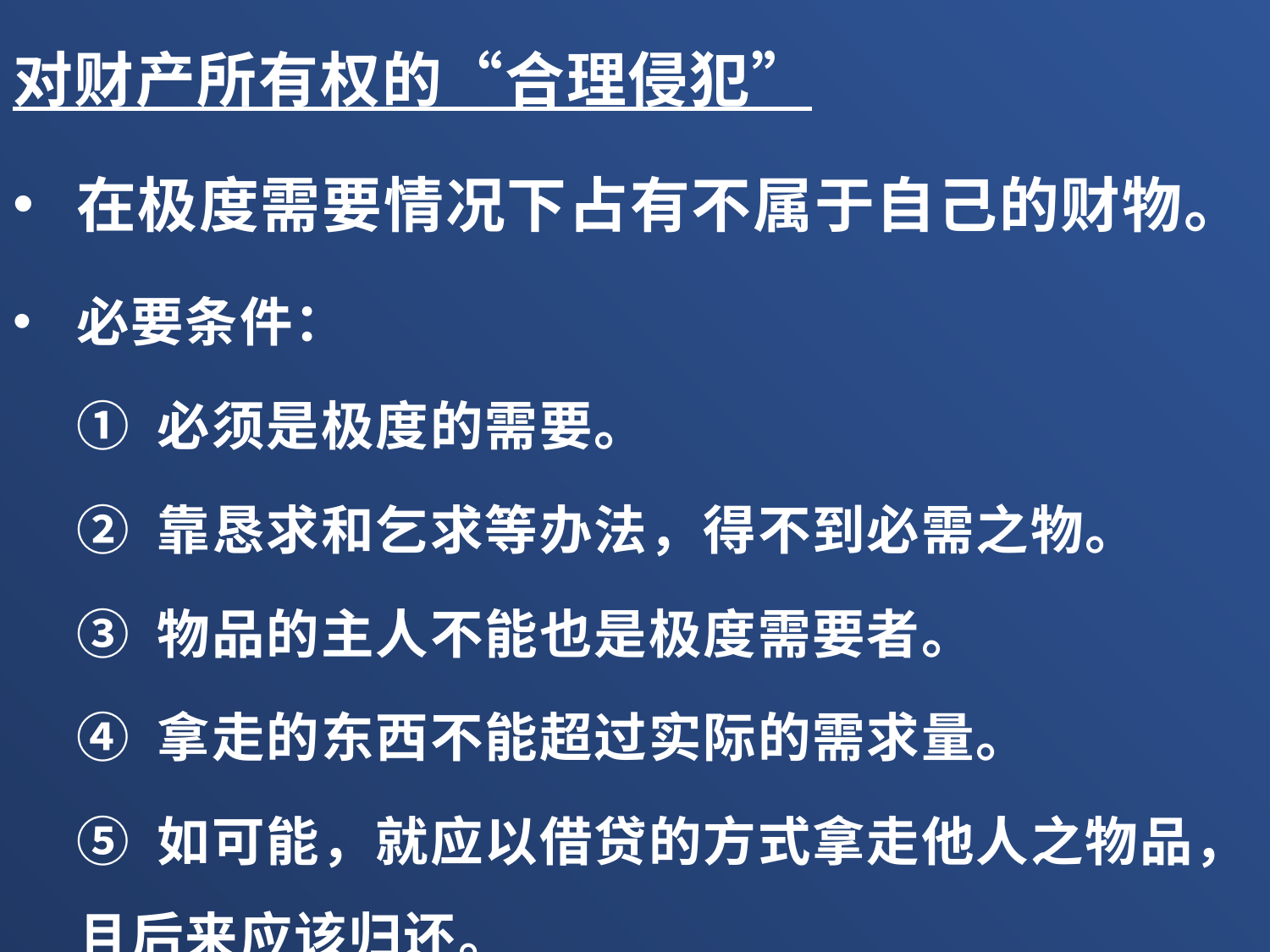

对财产所有权的“合理侵犯”
在极度需要情况下占有不属于自己的财物。
必要条件：
① 必须是极度的需要。
② 靠恳求和乞求等办法，得不到必需之物。
③ 物品的主人不能也是极度需要者。
④ 拿走的东西不能超过实际的需求量。
⑤ 如可能，就应以借贷的方式拿走他人之物品，且后来应该归还。